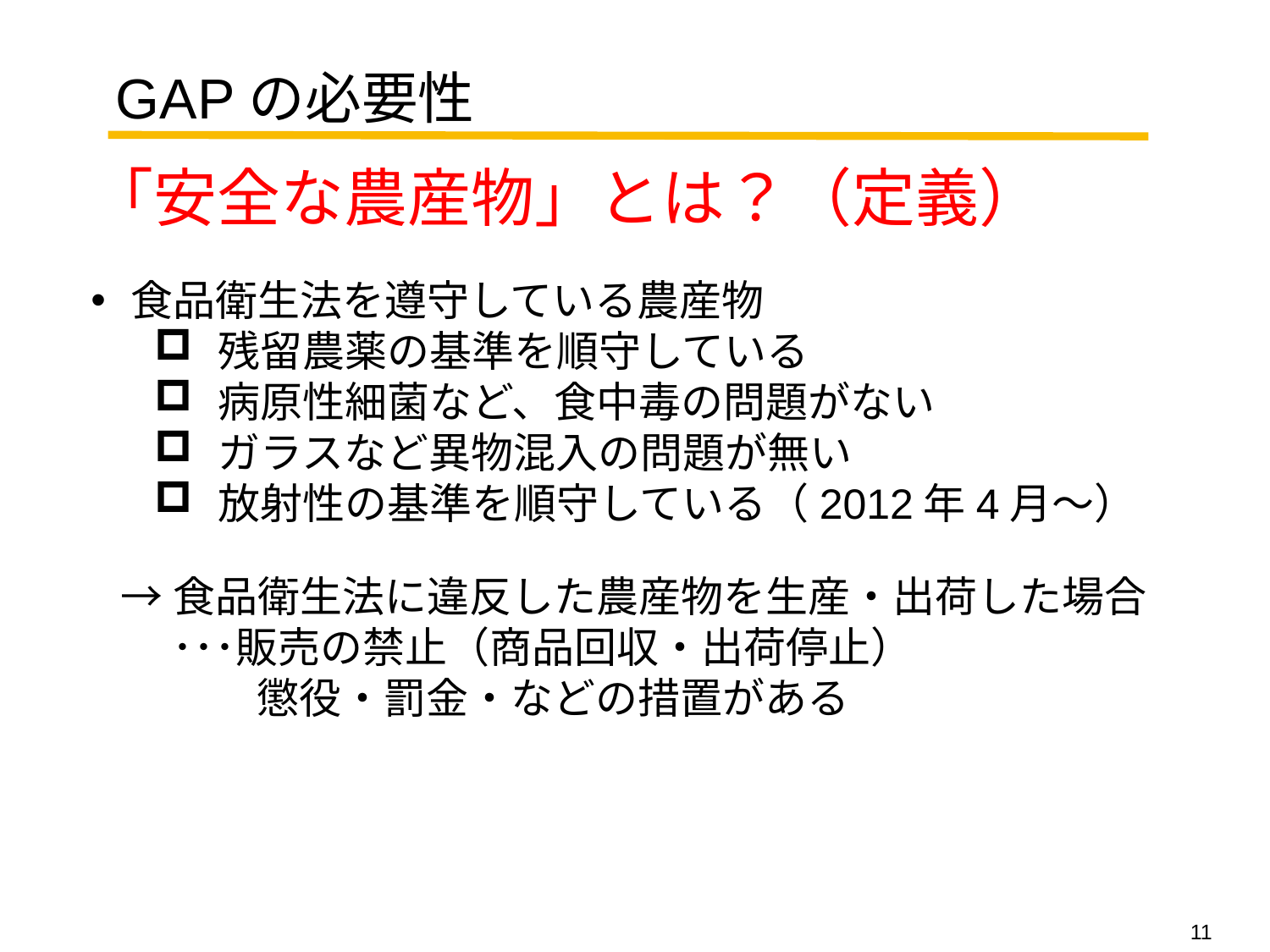

GAPの必要性
「安全な農産物」とは？（定義）
食品衛生法を遵守している農産物
残留農薬の基準を順守している
病原性細菌など、食中毒の問題がない
ガラスなど異物混入の問題が無い
放射性の基準を順守している（2012年4月～）
→食品衛生法に違反した農産物を生産・出荷した場合
　 ･･･販売の禁止（商品回収・出荷停止）
　 　　懲役・罰金・などの措置がある
11